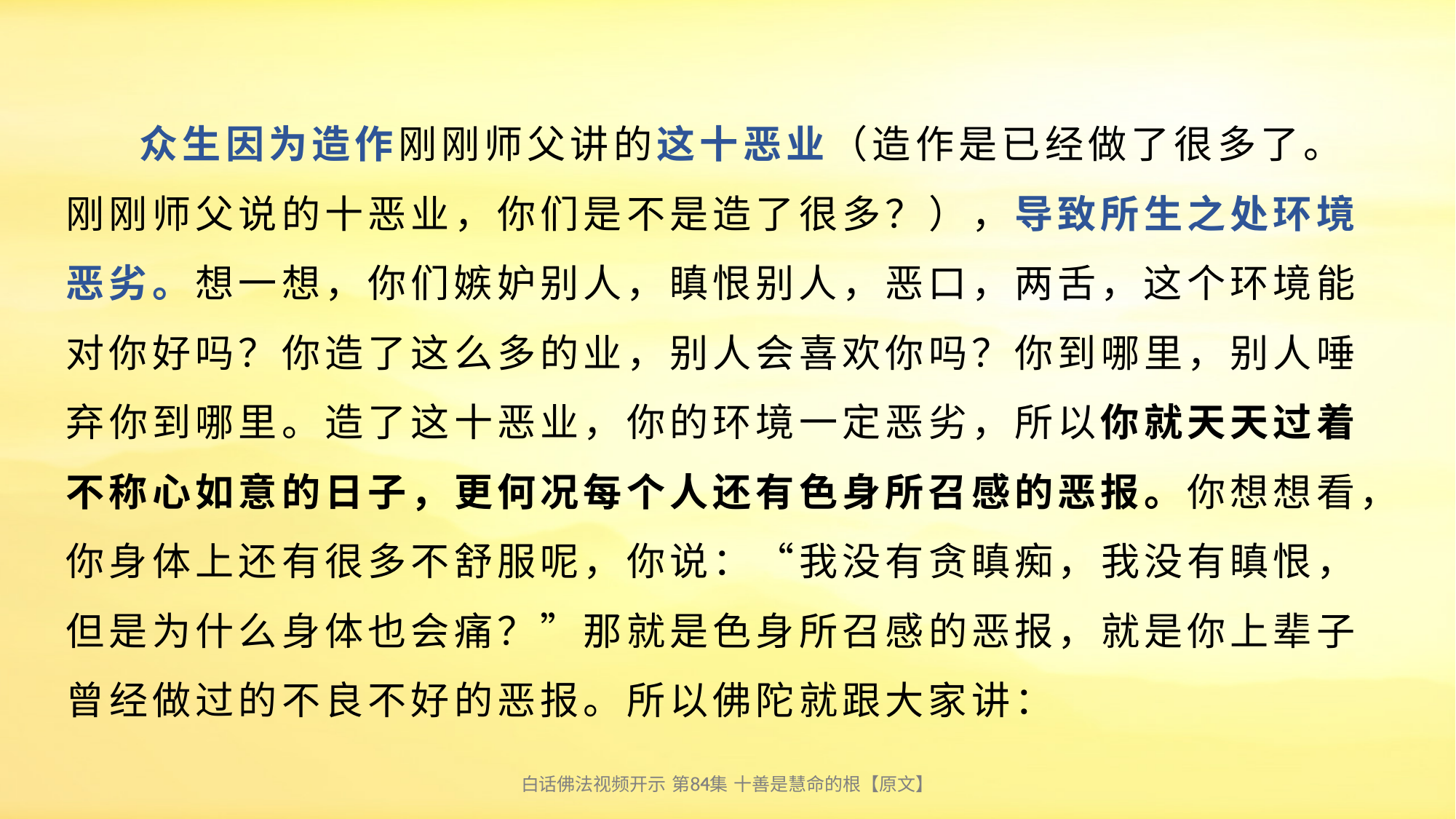

# 众生因为造作刚刚师父讲的这十恶业（造作是已经做了很多了。刚刚师父说的十恶业，你们是不是造了很多？），导致所生之处环境恶劣。想一想，你们嫉妒别人，瞋恨别人，恶口，两舌，这个环境能对你好吗？你造了这么多的业，别人会喜欢你吗？你到哪里，别人唾弃你到哪里。造了这十恶业，你的环境一定恶劣，所以你就天天过着不称心如意的日子，更何况每个人还有色身所召感的恶报。你想想看，你身体上还有很多不舒服呢，你说：“我没有贪瞋痴，我没有瞋恨，但是为什么身体也会痛？”那就是色身所召感的恶报，就是你上辈子曾经做过的不良不好的恶报。所以佛陀就跟大家讲：
白话佛法视频开示 第84集 十善是慧命的根【原文】